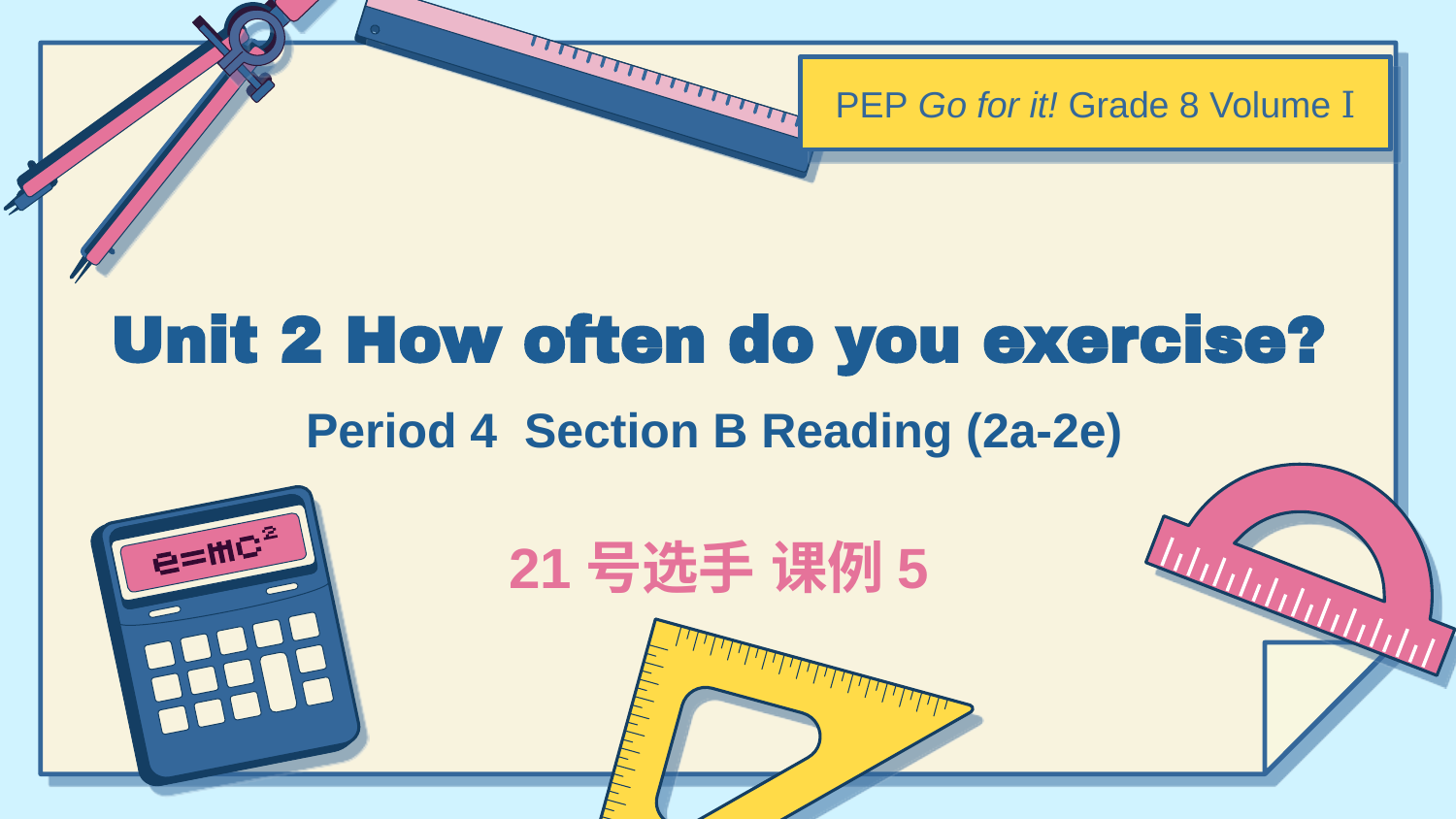

PEP Go for it! Grade 8 Volume Ⅰ
# Unit 2 How often do you exercise?
Period 4  Section B Reading (2a-2e)

21号选手 课例5